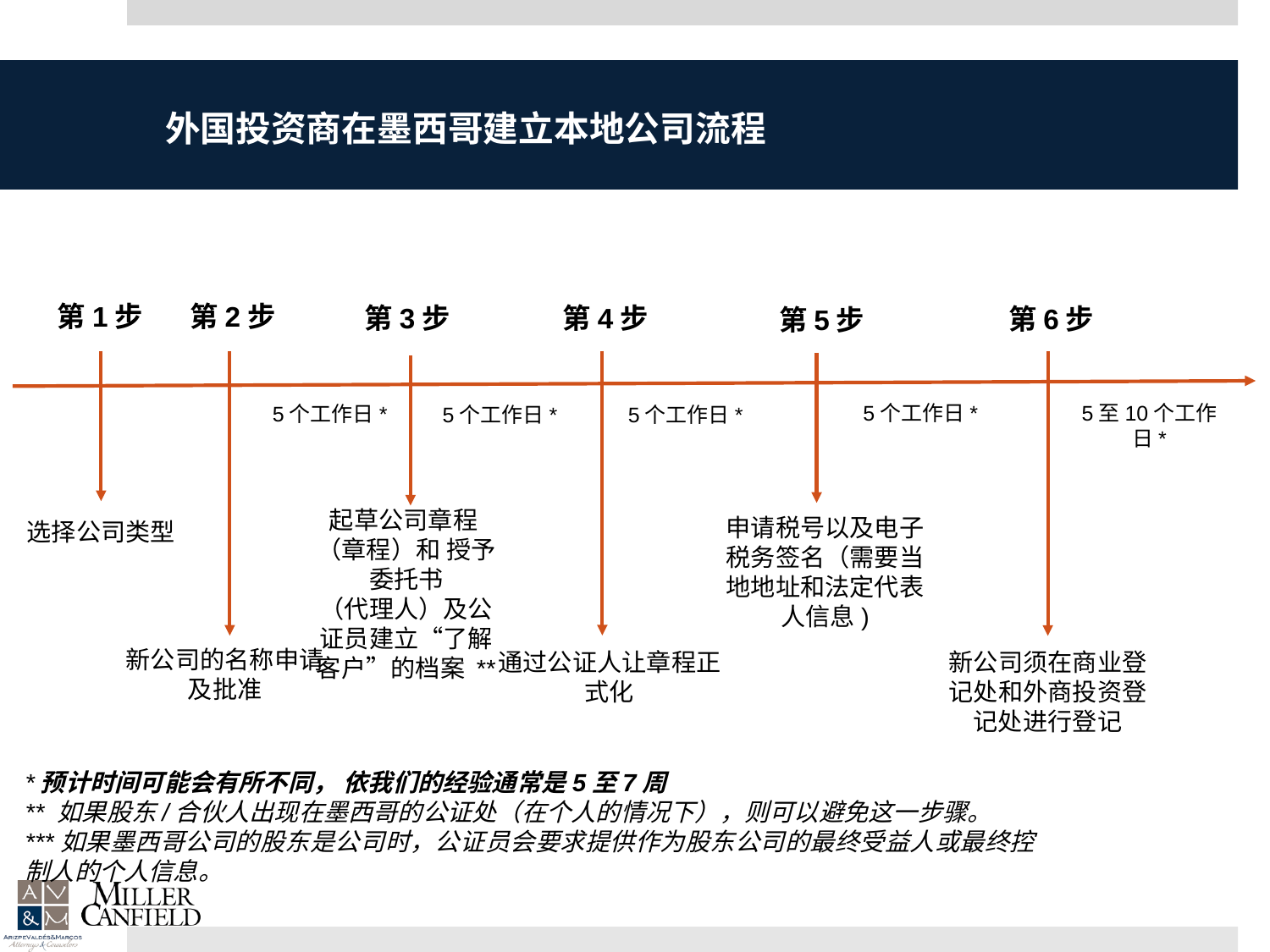

# 外国投资商在墨西哥建立本地公司流程
第1步
第2步
第3步
第4步
第6步
第5步
5个工作日*
5至10个工作日*
5个工作日*
5个工作日*
5个工作日*
起草公司章程
（章程）和 授予委托书
（代理人）及公证员建立“了解客户”的档案 **
申请税号以及电子税务签名（需要当地地址和法定代表人信息)
选择公司类型
新公司的名称申请及批准
通过公证人让章程正式化
新公司须在商业登记处和外商投资登记处进行登记
*预计时间可能会有所不同， 依我们的经验通常是5至7周
** 如果股东/合伙人出现在墨西哥的公证处（在个人的情况下），则可以避免这一步骤。
***如果墨西哥公司的股东是公司时，公证员会要求提供作为股东公司的最终受益人或最终控制人的个人信息。